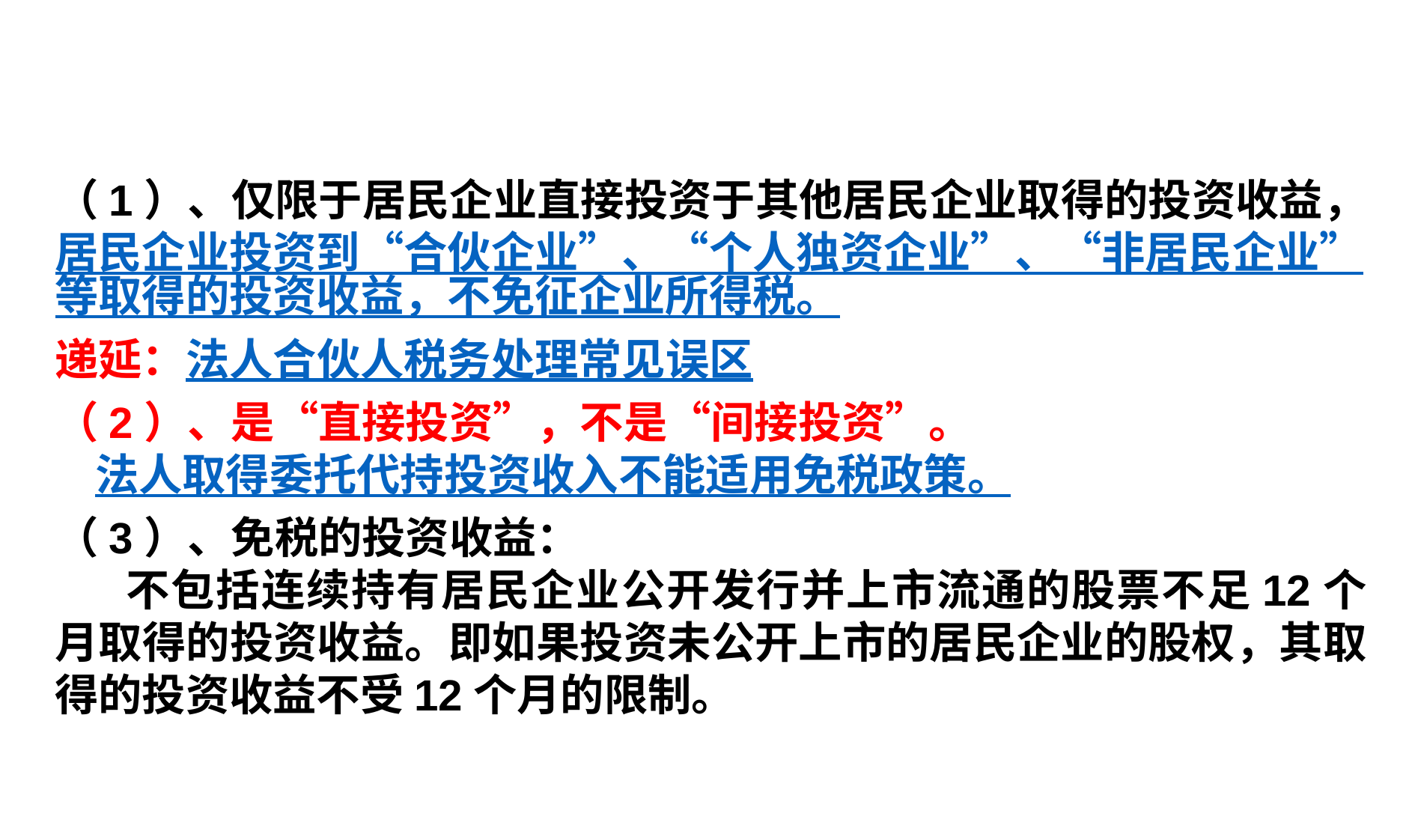

（1）、仅限于居民企业直接投资于其他居民企业取得的投资收益，居民企业投资到“合伙企业”、“个人独资企业”、“非居民企业”等取得的投资收益，不免征企业所得税。
递延：法人合伙人税务处理常见误区
（2）、是“直接投资”，不是“间接投资”。
   法人取得委托代持投资收入不能适用免税政策。
（3）、免税的投资收益：
不包括连续持有居民企业公开发行并上市流通的股票不足12个月取得的投资收益。即如果投资未公开上市的居民企业的股权，其取得的投资收益不受12个月的限制。